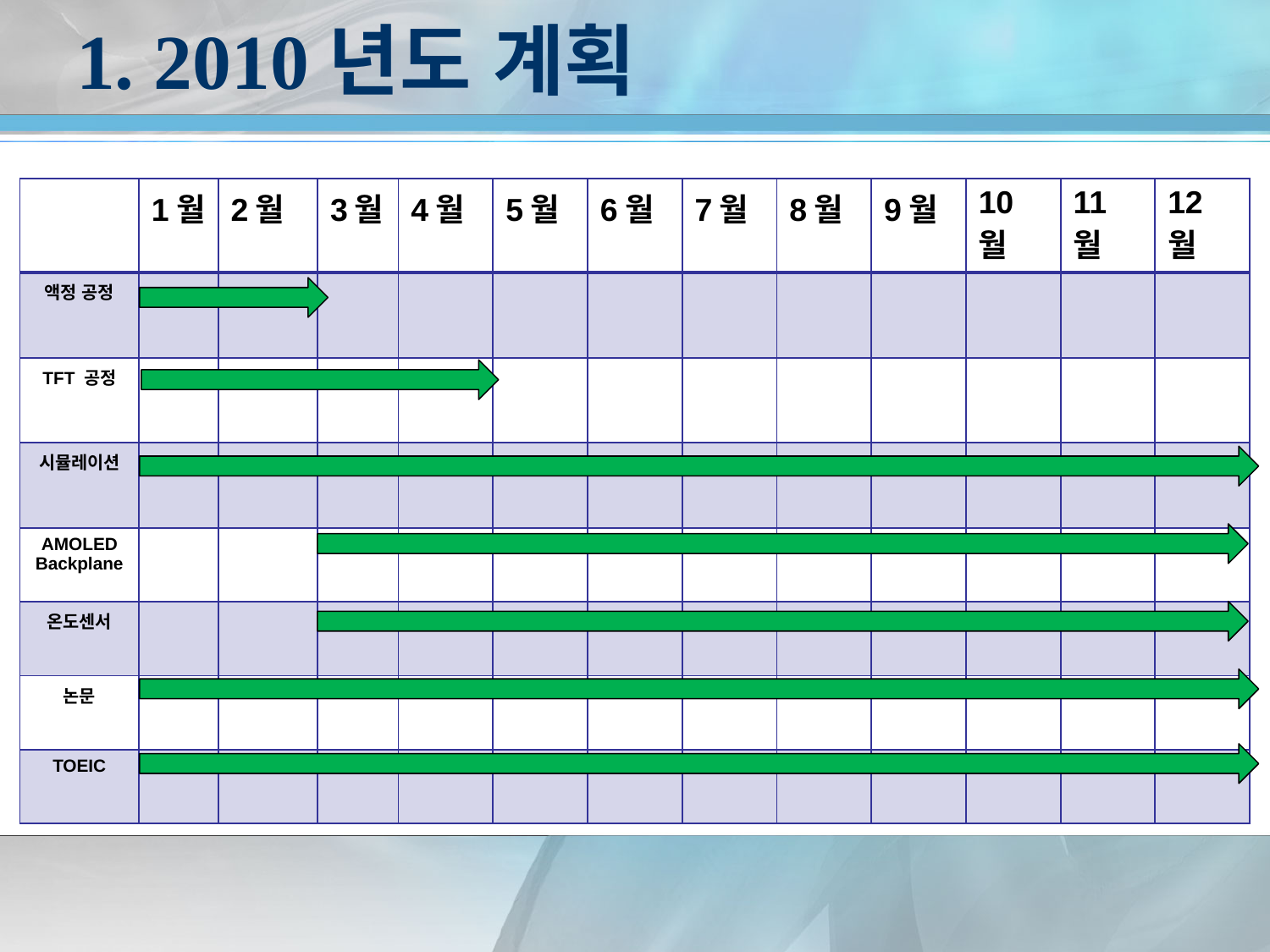

# 1. 2010년도 계획
|  | 1월 | 2월 | 3월 | 4월 | 5월 | 6월 | 7월 | 8월 | 9월 | 10월 | 11월 | 12월 |
| --- | --- | --- | --- | --- | --- | --- | --- | --- | --- | --- | --- | --- |
| 액정 공정 |  |  |  |  |  |  |  |  |  |  |  |  |
| TFT 공정 |  |  |  |  |  |  |  |  |  |  |  |  |
| 시뮬레이션 |  |  |  |  |  |  |  |  |  |  |  |  |
| AMOLED Backplane |  |  |  |  |  |  |  |  |  |  |  |  |
| 온도센서 |  |  |  |  |  |  |  |  |  |  |  |  |
| 논문 |  |  |  |  |  |  |  |  |  |  |  |  |
| TOEIC |  |  |  |  |  |  |  |  |  |  |  |  |